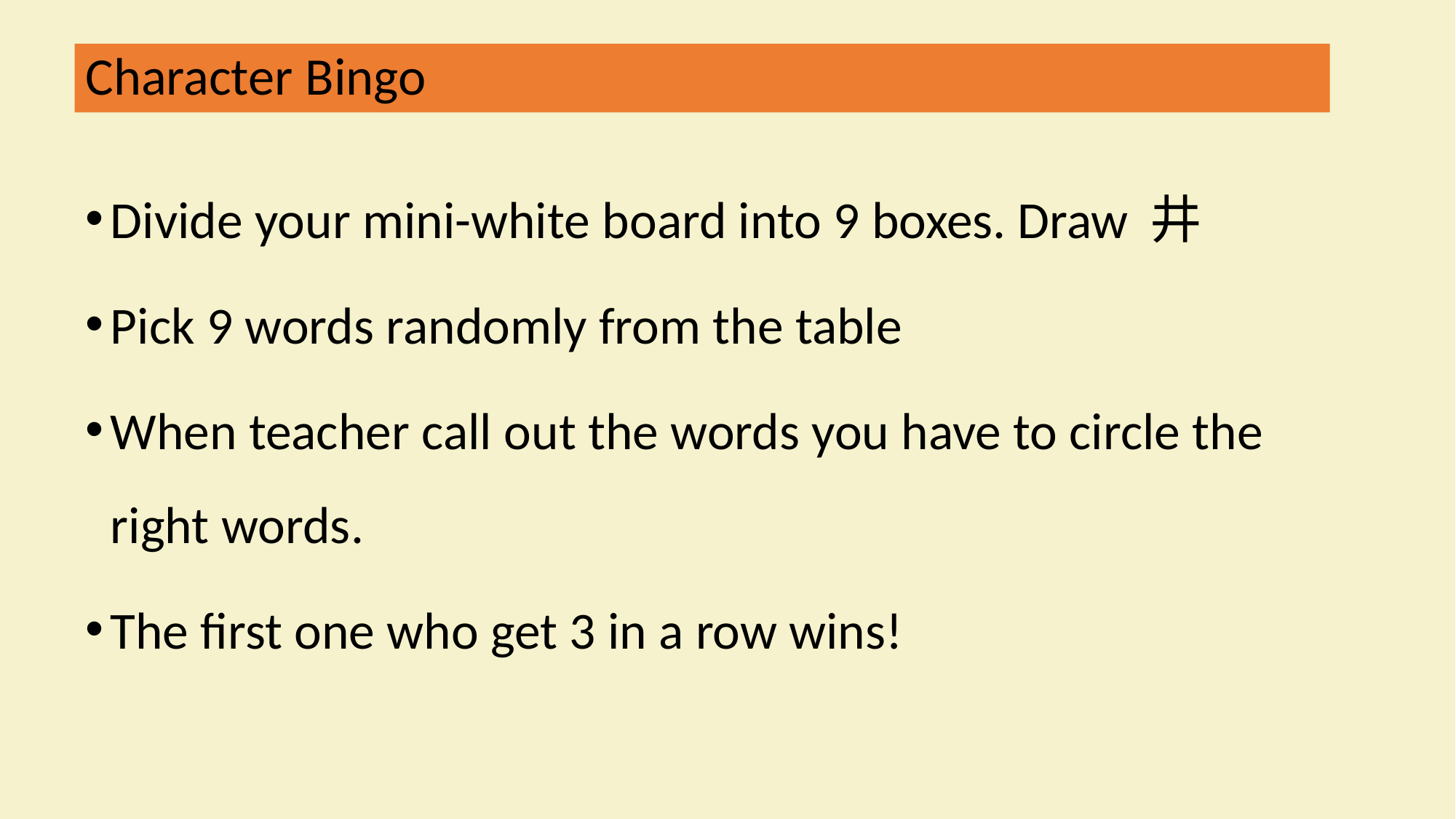

# Character Bingo
Divide your mini-white board into 9 boxes. Draw 井
Pick 9 words randomly from the table
When teacher call out the words you have to circle the right words.
The first one who get 3 in a row wins!